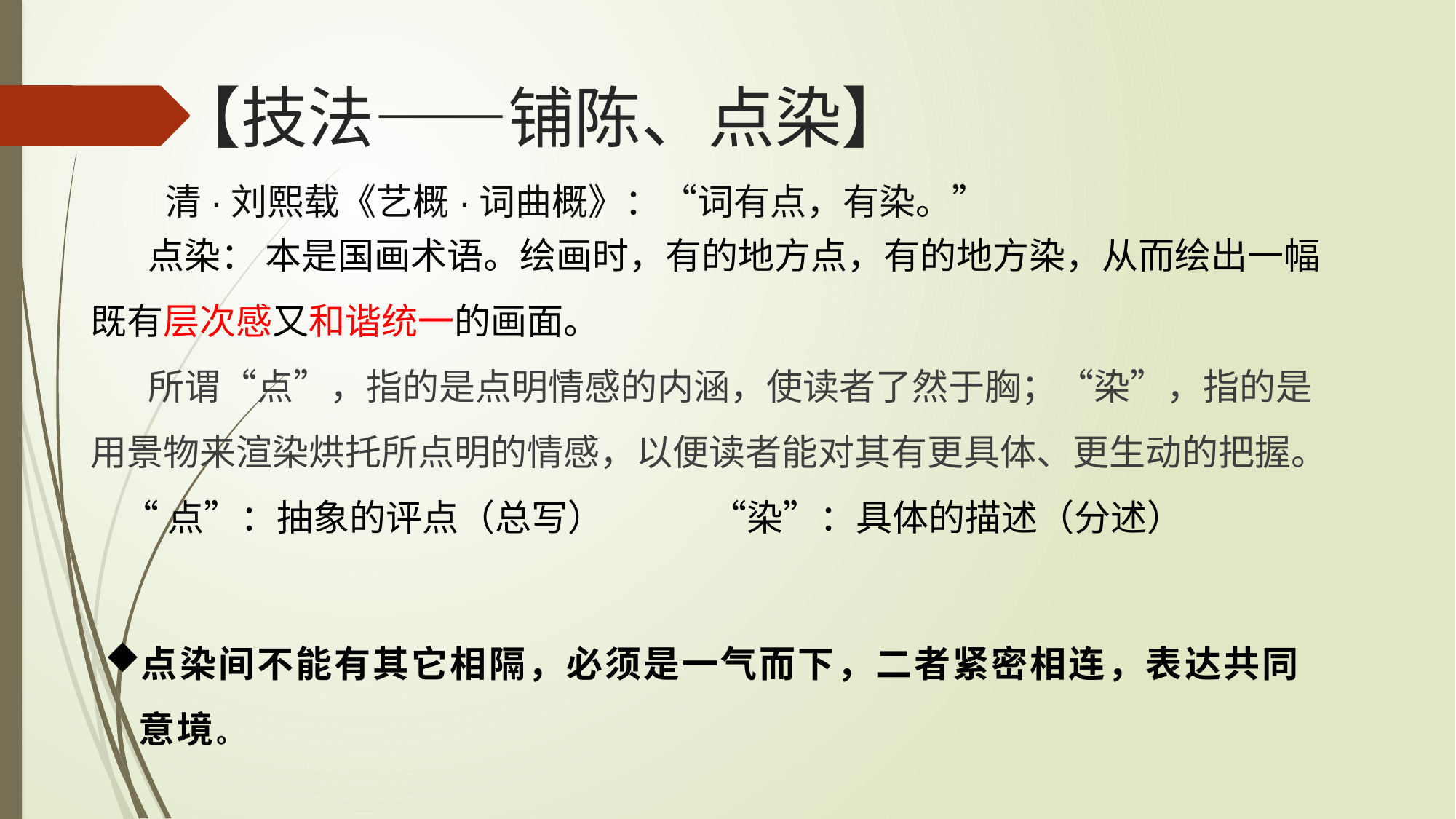

【技法——铺陈、点染】
清·刘熙载《艺概·词曲概》：“词有点，有染。”

  点染： 本是国画术语。绘画时，有的地方点，有的地方染，从而绘出一幅既有层次感又和谐统一的画面。
  所谓“点”，指的是点明情感的内涵，使读者了然于胸；“染”，指的是用景物来渲染烘托所点明的情感，以便读者能对其有更具体、更生动的把握。
“点”：抽象的评点（总写）             “染”：具体的描述（分述）
点染间不能有其它相隔，必须是一气而下，二者紧密相连，表达共同意境。